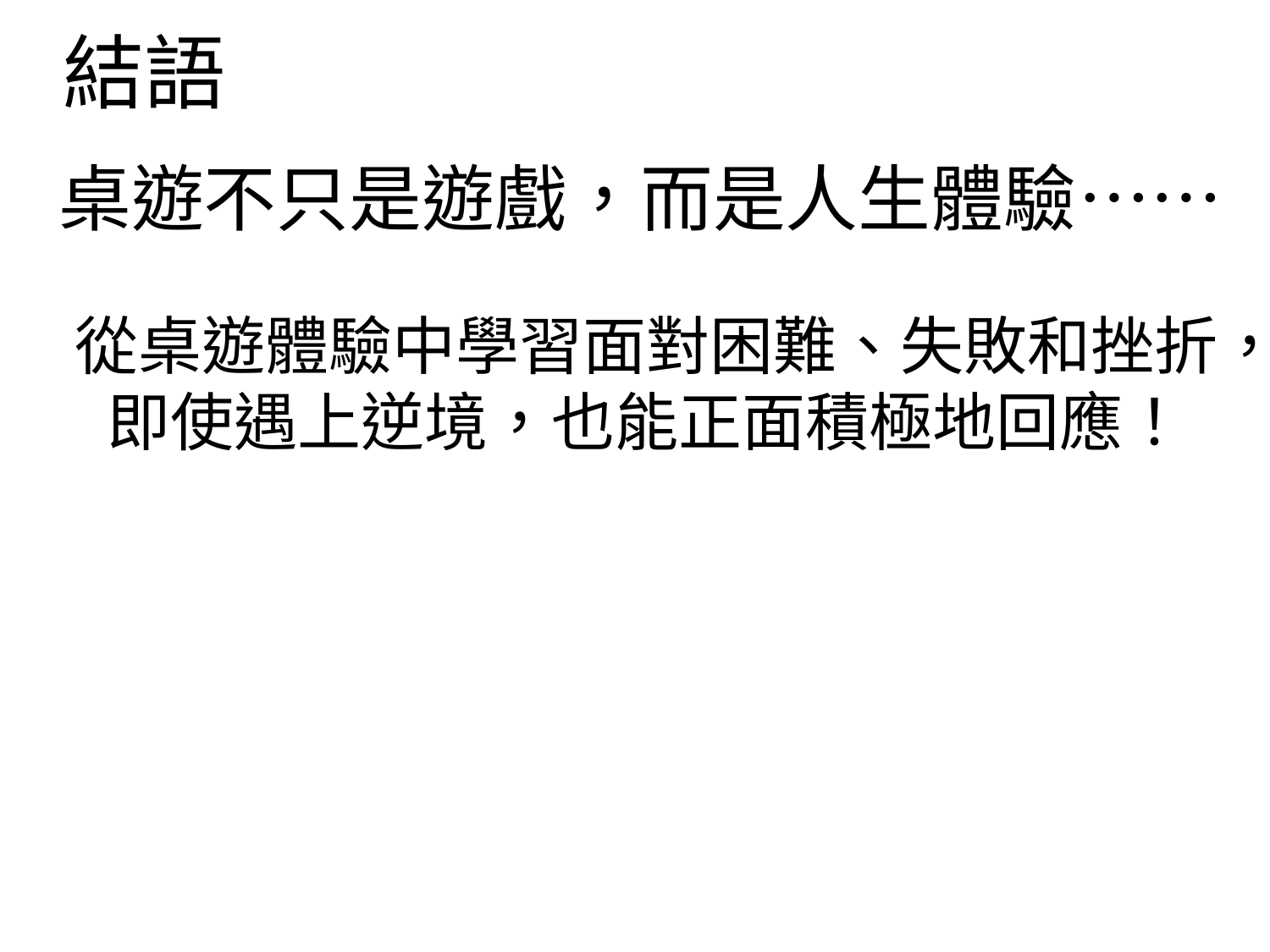

結語
桌遊不只是遊戲，而是人生體驗……
從桌遊體驗中學習面對困難、失敗和挫折，即使遇上逆境，也能正面積極地回應！